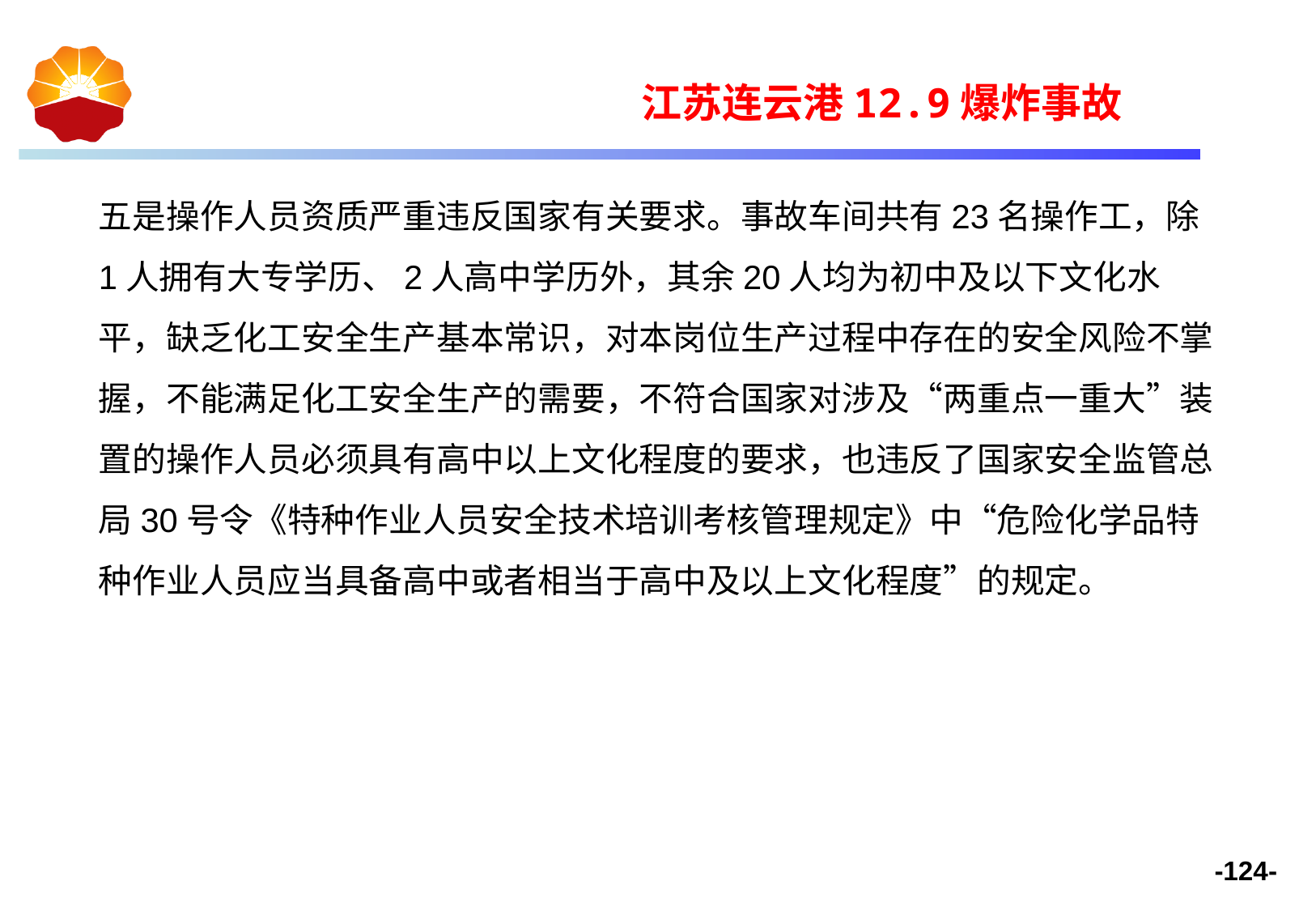

江苏连云港12.9爆炸事故

五是操作人员资质严重违反国家有关要求。事故车间共有23名操作工，除1人拥有大专学历、2人高中学历外，其余20人均为初中及以下文化水平，缺乏化工安全生产基本常识，对本岗位生产过程中存在的安全风险不掌握，不能满足化工安全生产的需要，不符合国家对涉及“两重点一重大”装置的操作人员必须具有高中以上文化程度的要求，也违反了国家安全监管总局30号令《特种作业人员安全技术培训考核管理规定》中“危险化学品特种作业人员应当具备高中或者相当于高中及以上文化程度”的规定。